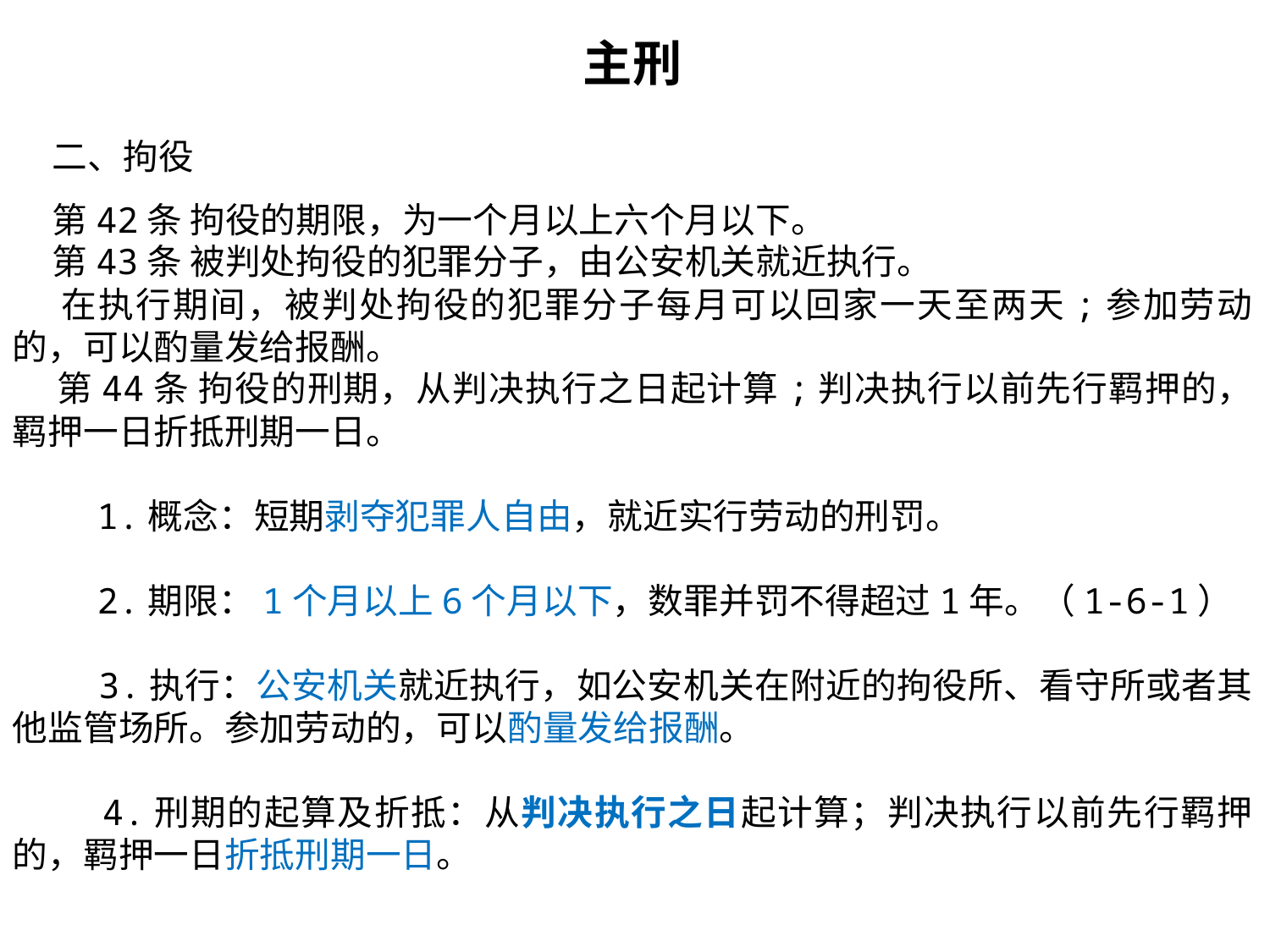

主刑

    二、拘役

    第42条 拘役的期限，为一个月以上六个月以下。
    第43条 被判处拘役的犯罪分子，由公安机关就近执行。
    在执行期间，被判处拘役的犯罪分子每月可以回家一天至两天;参加劳动的，可以酌量发给报酬。
    第44条 拘役的刑期，从判决执行之日起计算;判决执行以前先行羁押的，羁押一日折抵刑期一日。

    1.概念：短期剥夺犯罪人自由，就近实行劳动的刑罚。

    2.期限：1个月以上6个月以下，数罪并罚不得超过1年。（1-6-1）

    3.执行：公安机关就近执行，如公安机关在附近的拘役所、看守所或者其他监管场所。参加劳动的，可以酌量发给报酬。

    4.刑期的起算及折抵：从判决执行之日起计算；判决执行以前先行羁押的，羁押一日折抵刑期一日。